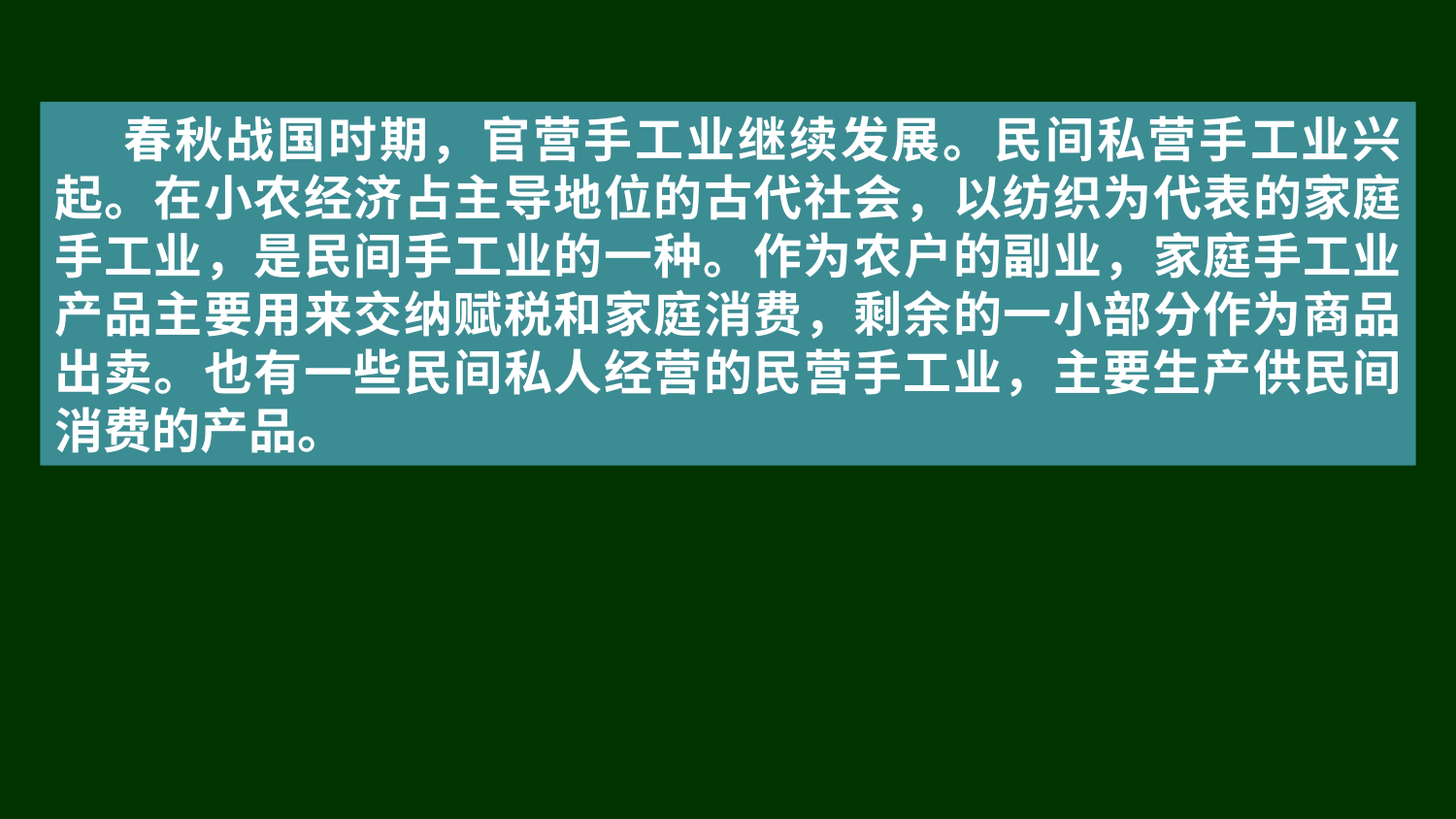

春秋战国时期，官营手工业继续发展。民间私营手工业兴起。在小农经济占主导地位的古代社会，以纺织为代表的家庭手工业，是民间手工业的一种。作为农户的副业，家庭手工业产品主要用来交纳赋税和家庭消费，剩余的一小部分作为商品出卖。也有一些民间私人经营的民营手工业，主要生产供民间消费的产品。